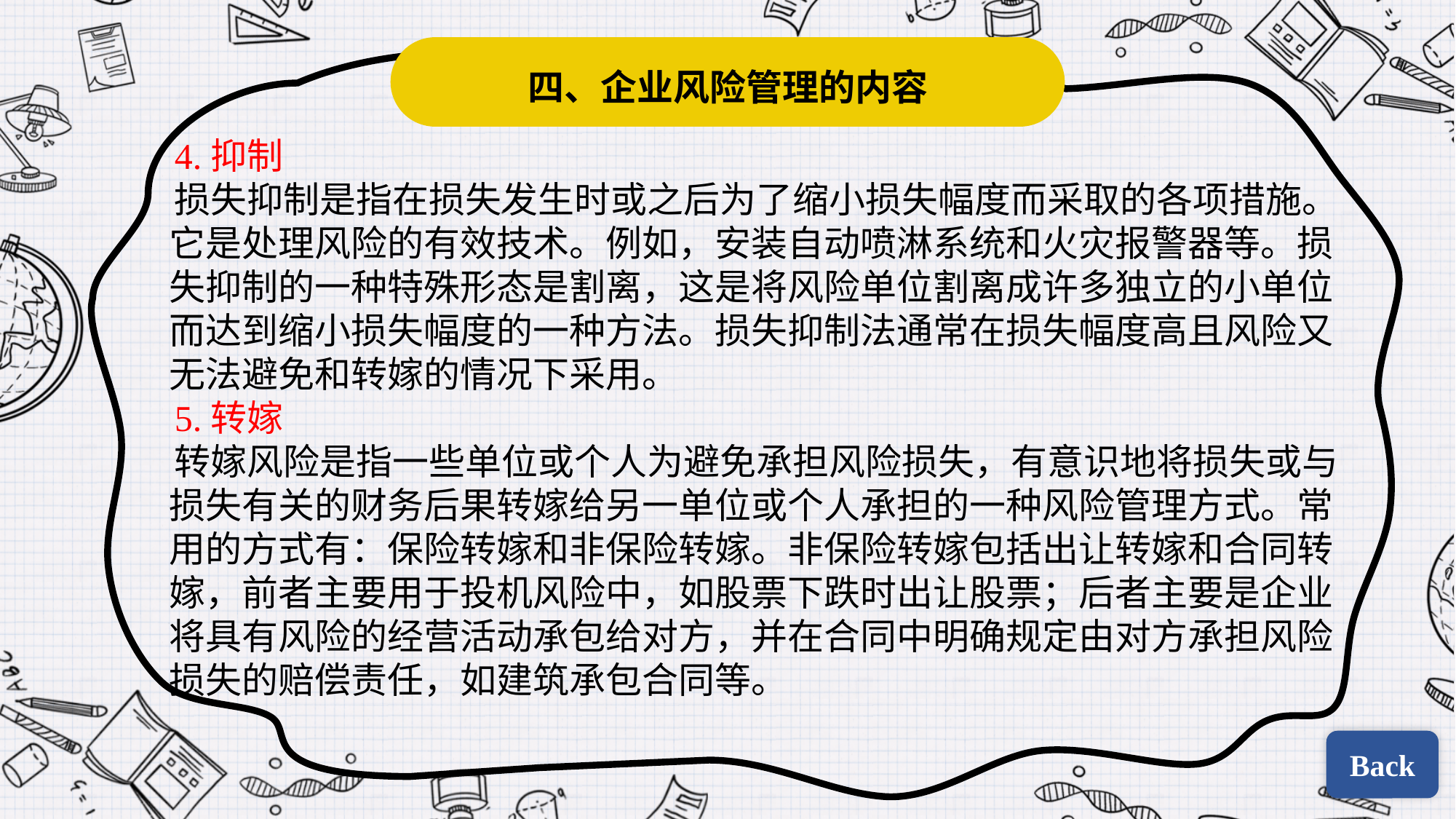

四、企业风险管理的内容
4.抑制
损失抑制是指在损失发生时或之后为了缩小损失幅度而采取的各项措施。它是处理风险的有效技术。例如，安装自动喷淋系统和火灾报警器等。损失抑制的一种特殊形态是割离，这是将风险单位割离成许多独立的小单位而达到缩小损失幅度的一种方法。损失抑制法通常在损失幅度高且风险又无法避免和转嫁的情况下采用。
5.转嫁
转嫁风险是指一些单位或个人为避免承担风险损失，有意识地将损失或与损失有关的财务后果转嫁给另一单位或个人承担的一种风险管理方式。常用的方式有：保险转嫁和非保险转嫁。非保险转嫁包括出让转嫁和合同转嫁，前者主要用于投机风险中，如股票下跌时出让股票；后者主要是企业将具有风险的经营活动承包给对方，并在合同中明确规定由对方承担风险损失的赔偿责任，如建筑承包合同等。

Back